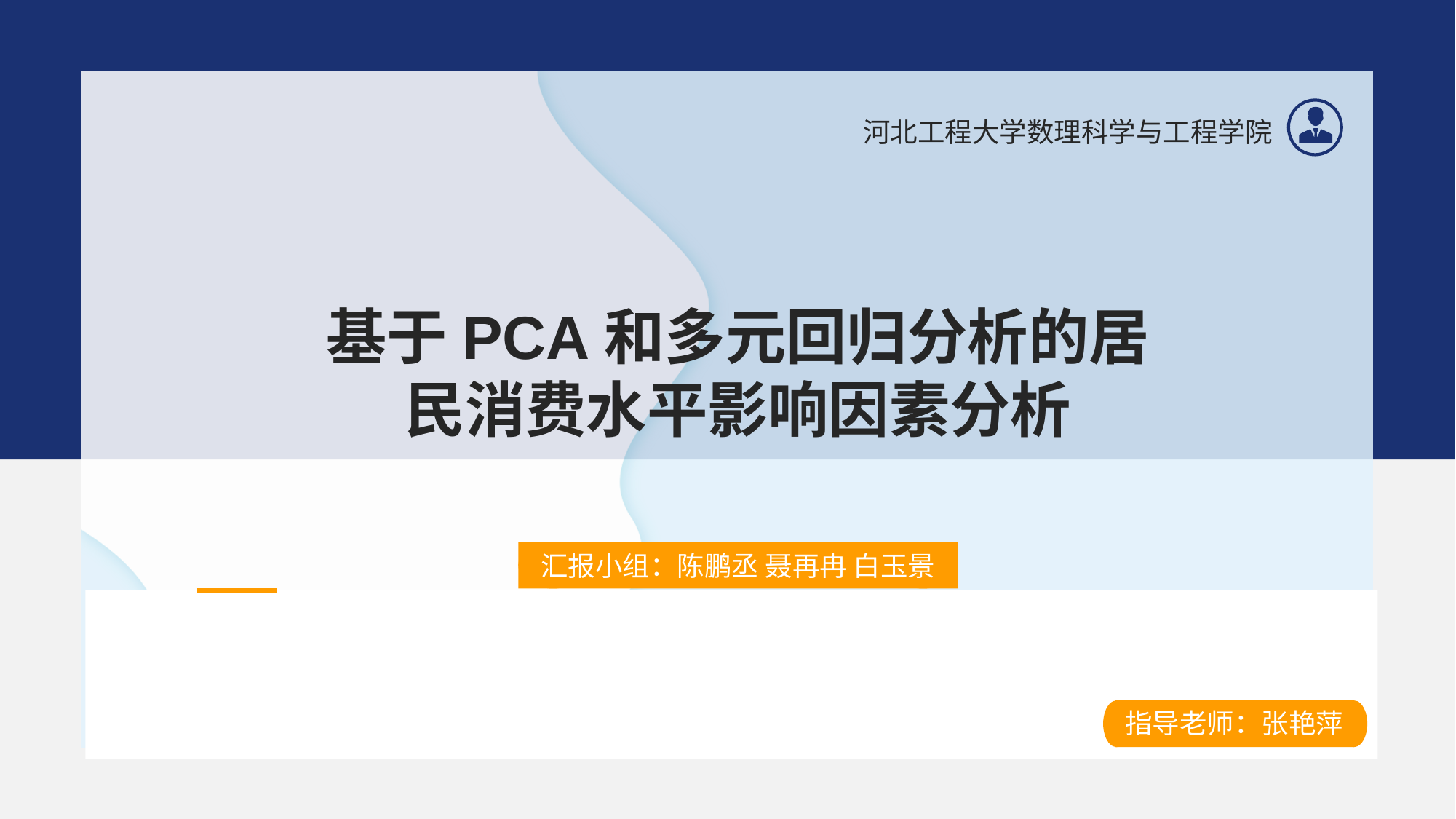

河北工程大学数理科学与工程学院
基于PCA和多元回归分析的居民消费水平影响因素分析

汇报小组：陈鹏丞 聂再冉 白玉景
·

指导老师：张艳萍